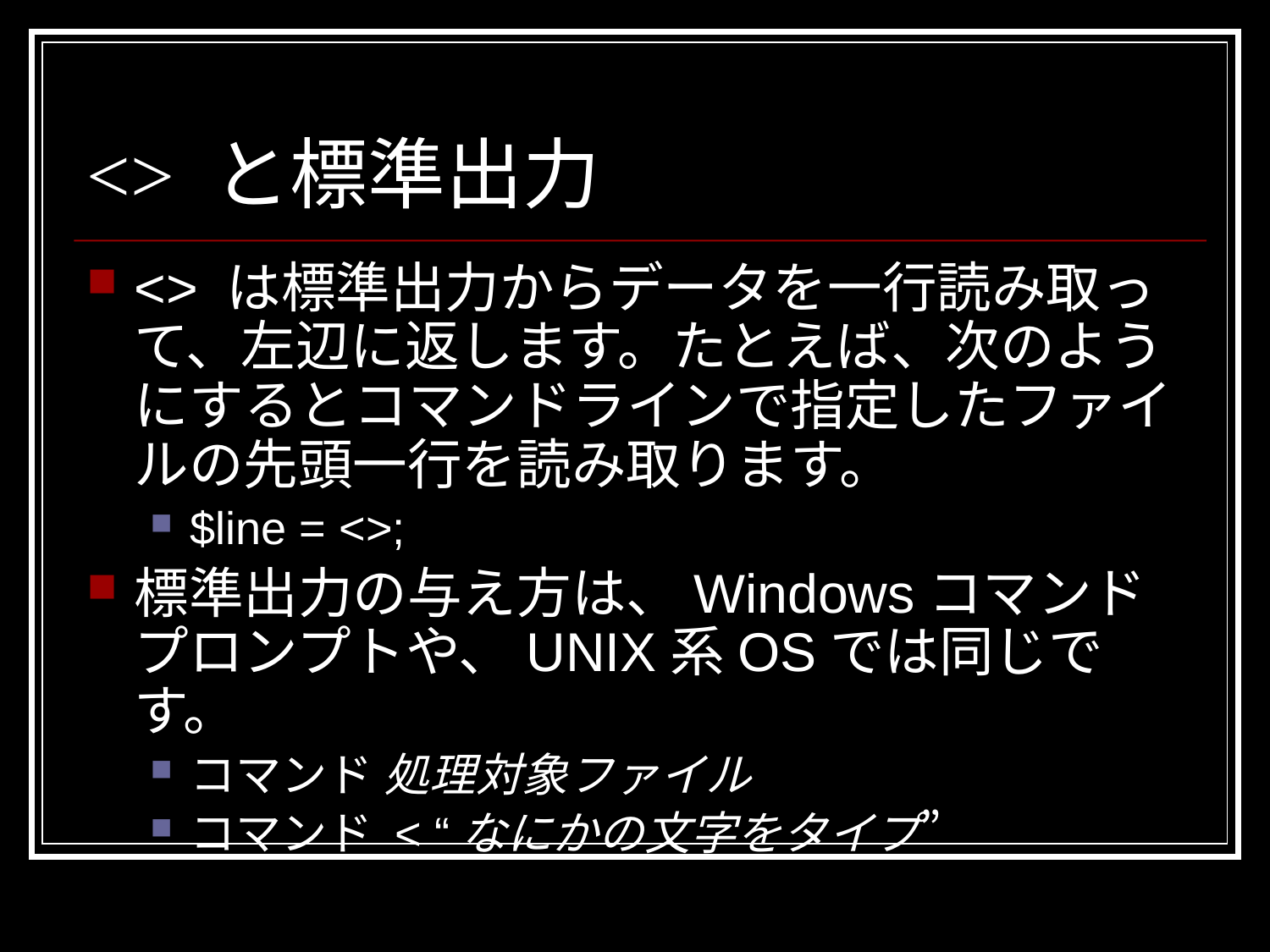

# <> と標準出力
<> は標準出力からデータを一行読み取って、左辺に返します。たとえば、次のようにするとコマンドラインで指定したファイルの先頭一行を読み取ります。
$line = <>;
標準出力の与え方は、Windowsコマンドプロンプトや、UNIX系OSでは同じです。
コマンド 処理対象ファイル
コマンド < “なにかの文字をタイプ”